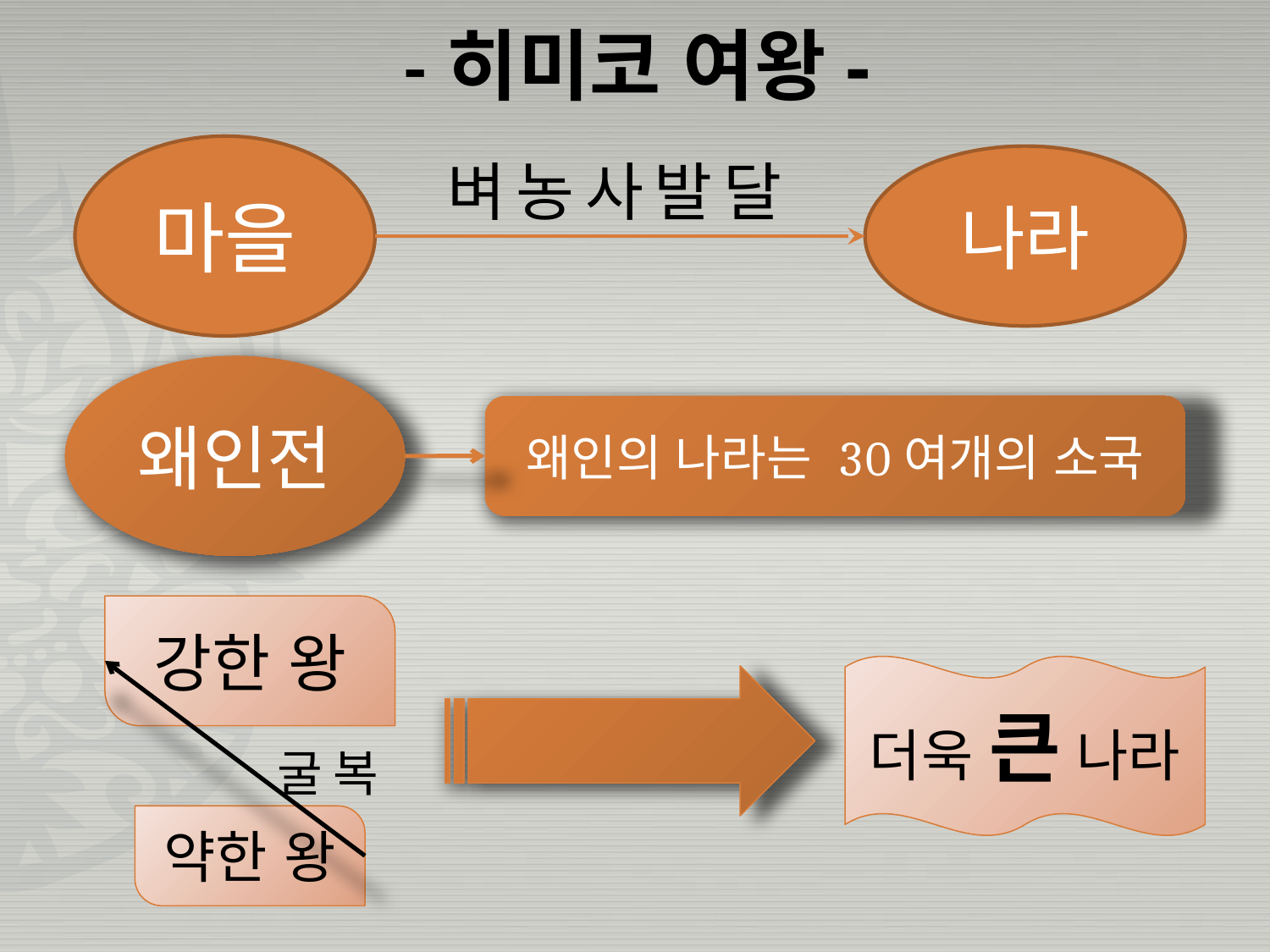

# -히미코 여왕-
마을
벼농사발달
나라
왜인전
왜인의 나라는 30여개의 소국
강한 왕
더욱 큰 나라

굴복
약한 왕